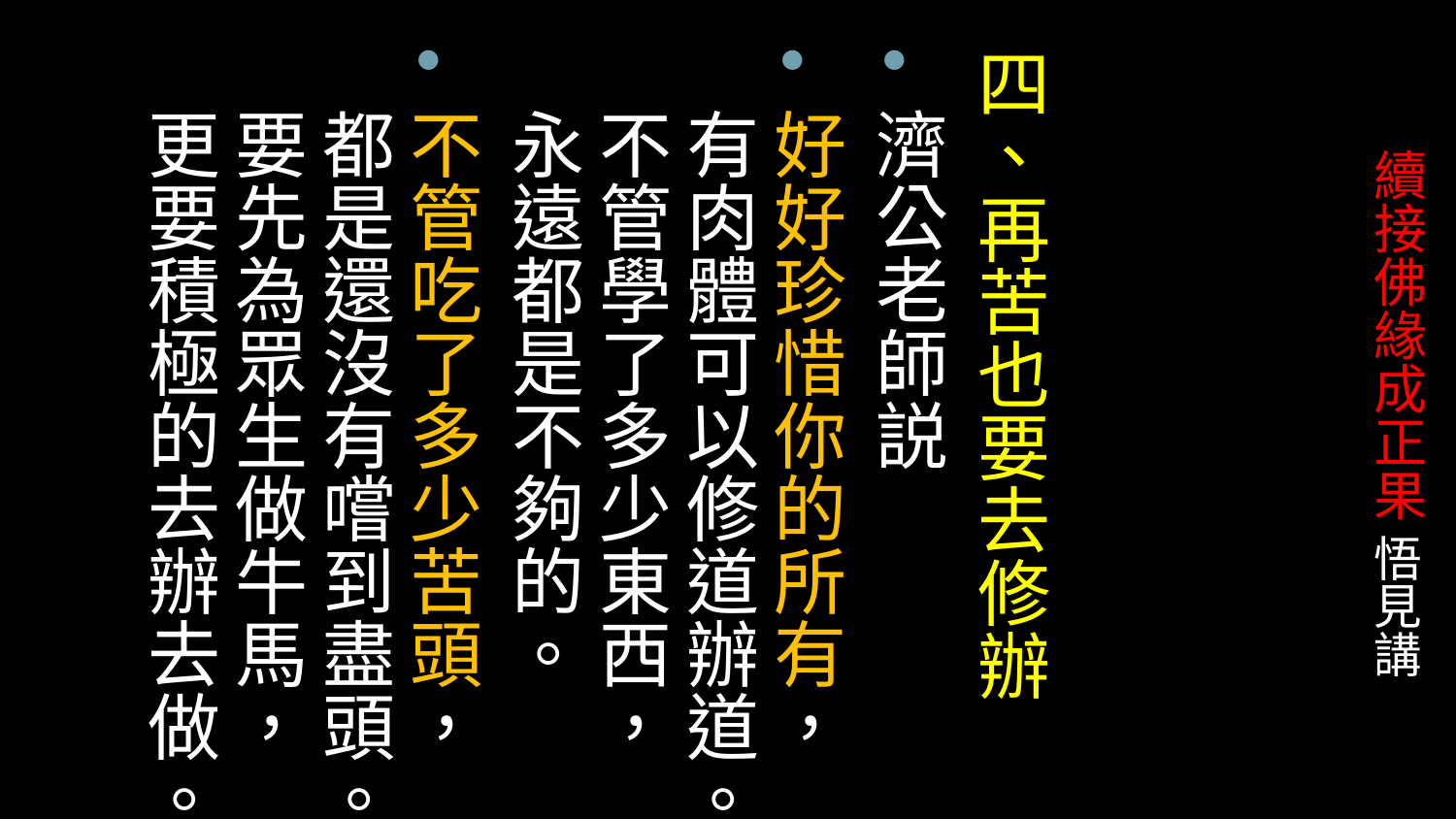

四、再苦也要去修辦
濟公老師説
好好珍惜你的所有，有肉體可以修道辦道。不管學了多少東西，永遠都是不夠的。
不管吃了多少苦頭，都是還沒有嚐到盡頭。要先為眾生做牛馬，更要積極的去辦去做。

# 續接佛緣成正果 悟見講